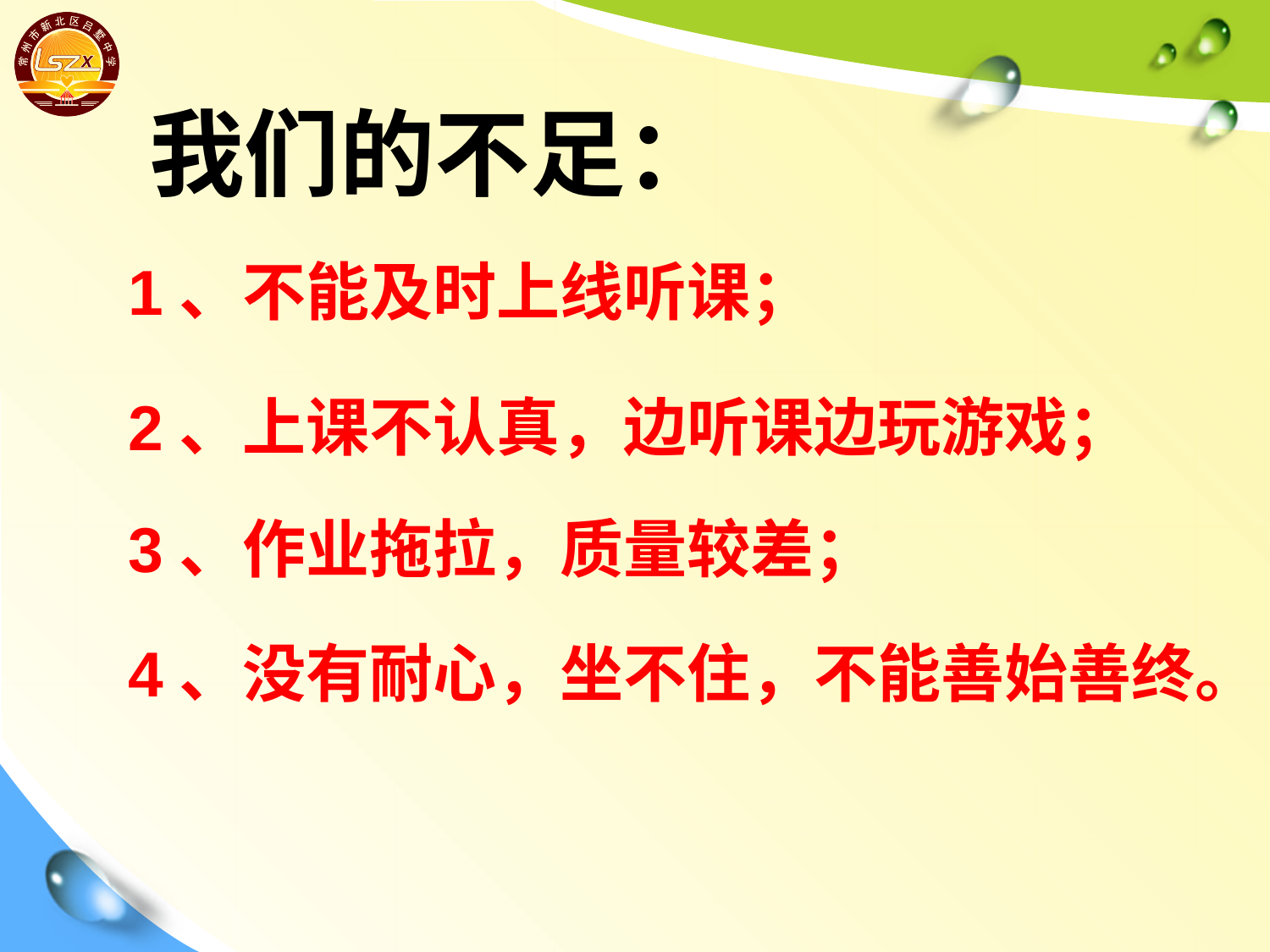

我们的不足：
1、不能及时上线听课；
2、上课不认真，边听课边玩游戏；
3、作业拖拉，质量较差；
4、没有耐心，坐不住，不能善始善终。